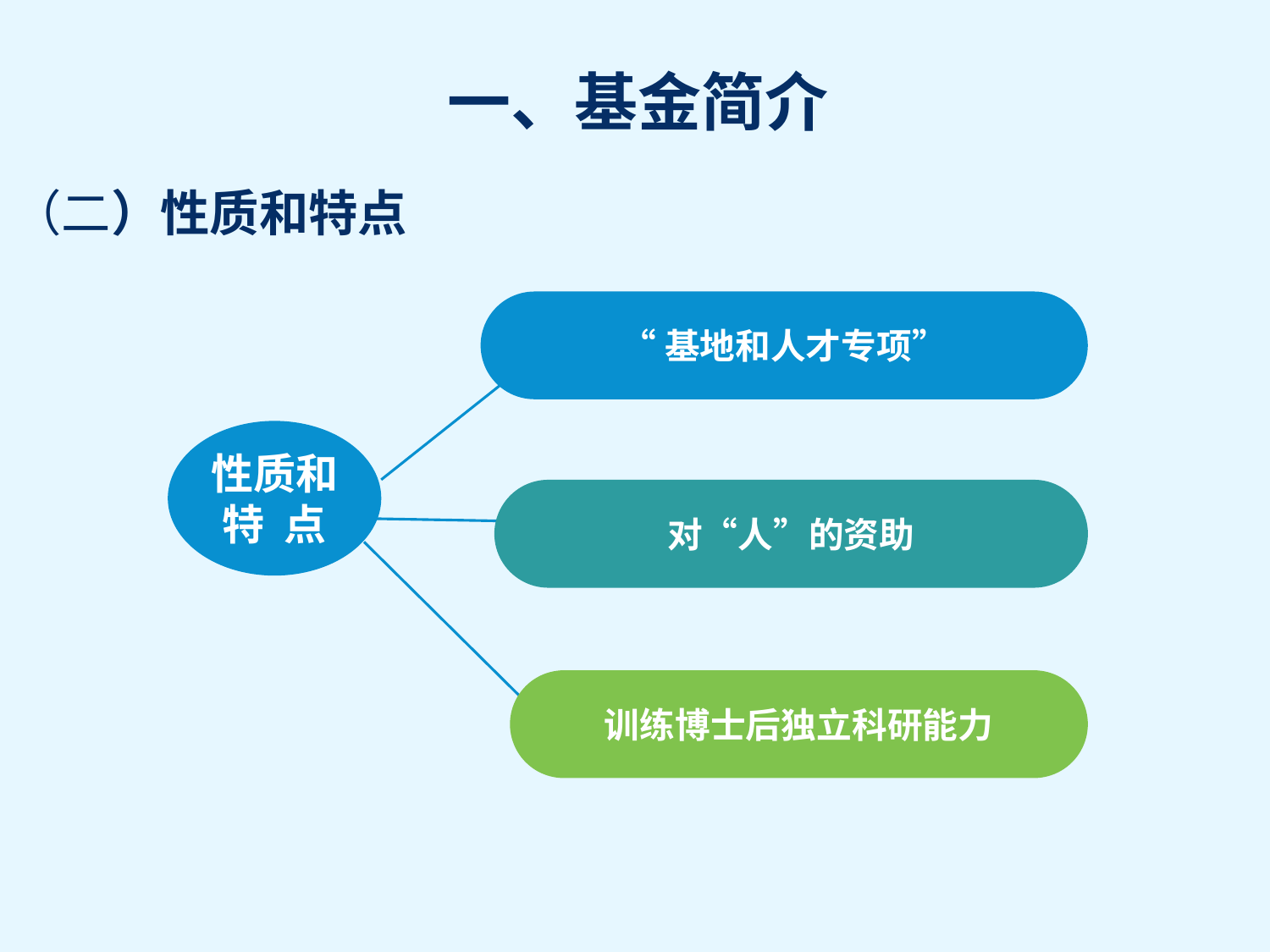

（二）性质和特点

“基地和人才专项”

性质和特  点
对“人”的资助

训练博士后独立科研能力